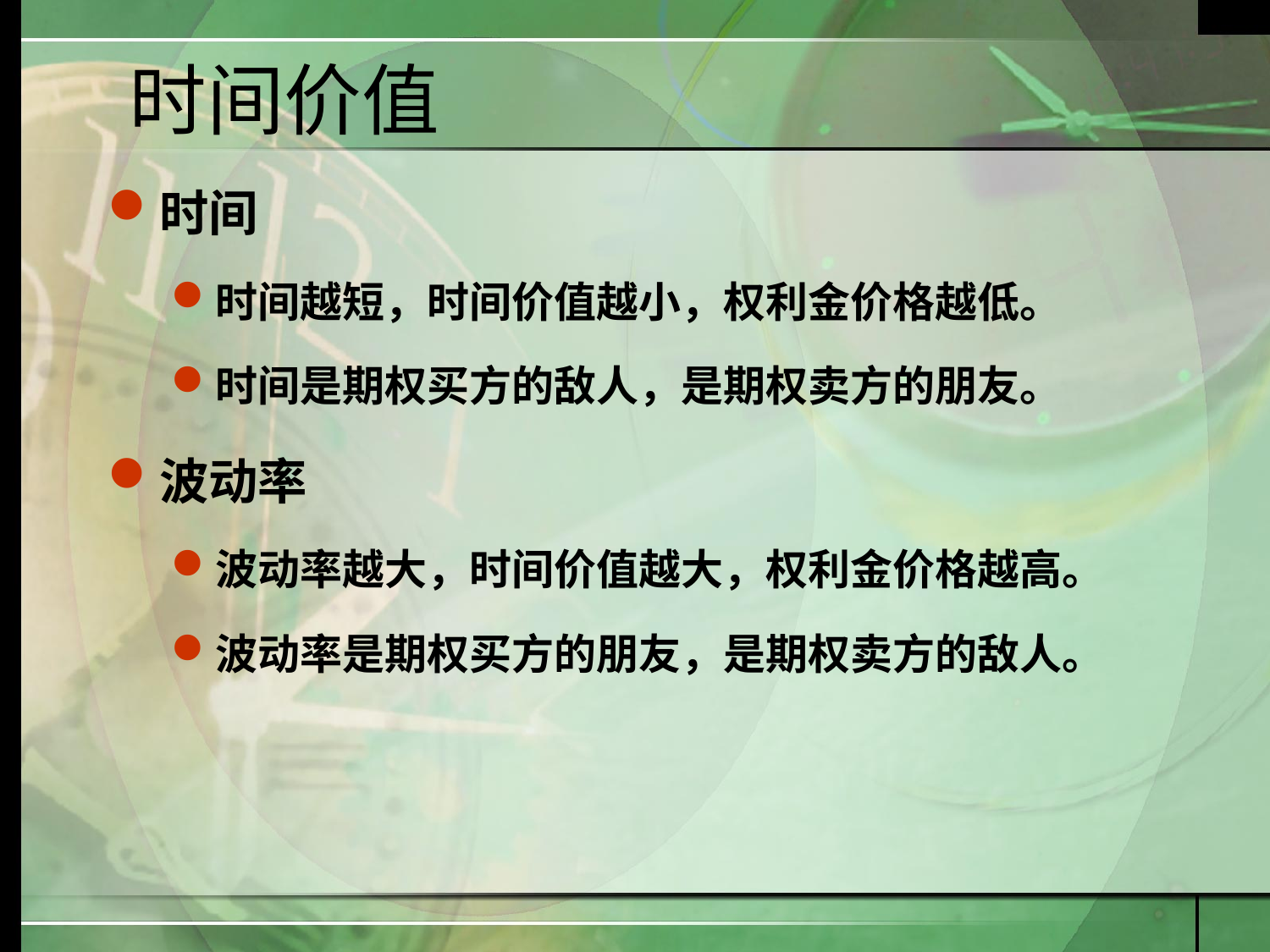

# 时间价值
时间
时间越短，时间价值越小，权利金价格越低。
时间是期权买方的敌人，是期权卖方的朋友。
波动率
波动率越大，时间价值越大，权利金价格越高。
波动率是期权买方的朋友，是期权卖方的敌人。